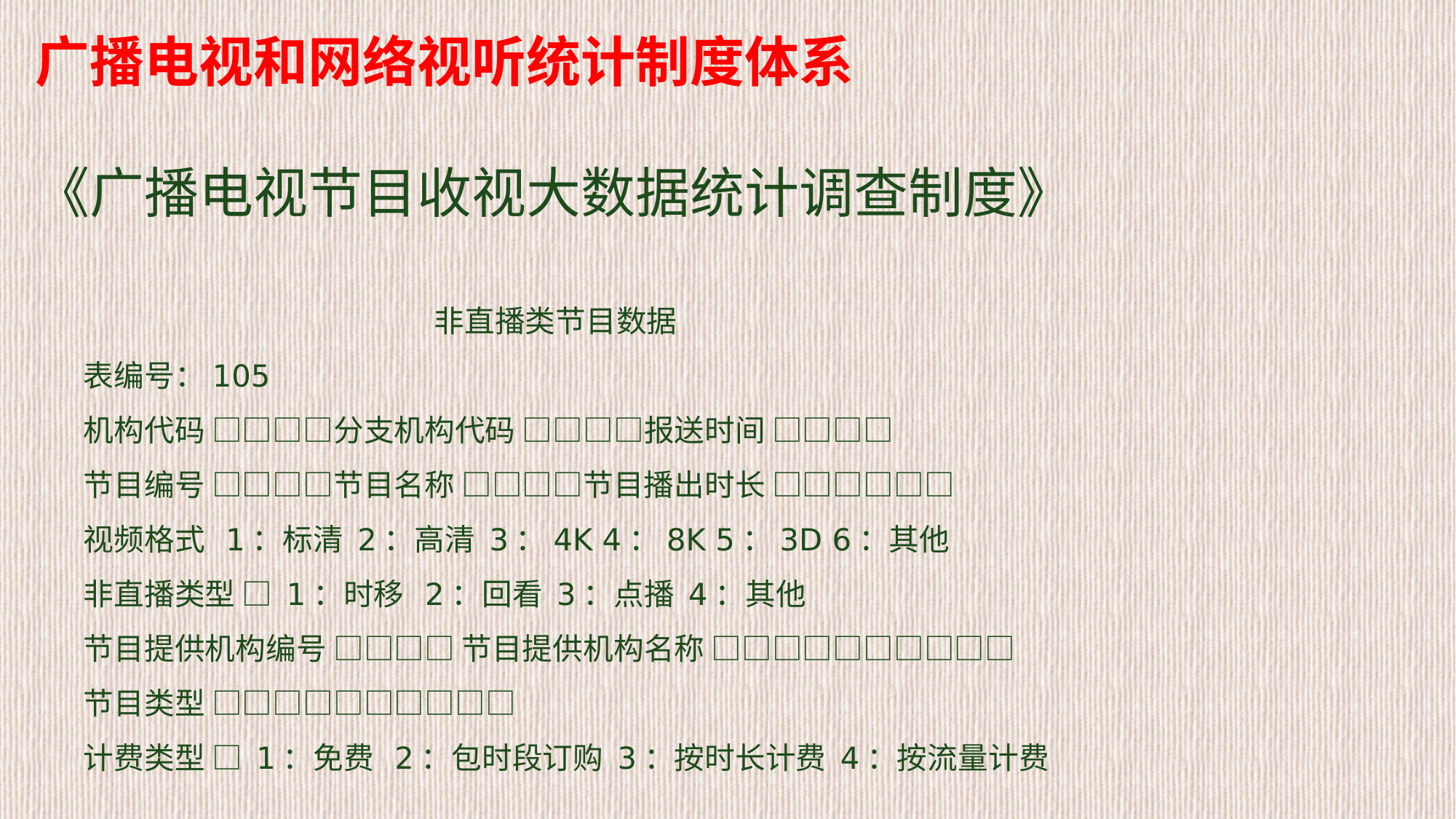

# 广播电视和网络视听统计制度体系 《广播电视节目收视大数据统计调查制度》
                                                   非直播类节目数据
表编号：105
机构代码 □□□□分支机构代码 □□□□报送时间 □□□□
节目编号 □□□□节目名称 □□□□节目播出时长 □□□□□□
视频格式  1：标清 2：高清 3：4K 4：8K 5：3D 6：其他
非直播类型 □ 1：时移  2：回看 3：点播 4：其他
节目提供机构编号 □□□□ 节目提供机构名称 □□□□□□□□□□
节目类型 □□□□□□□□□□
计费类型 □ 1：免费  2：包时段订购 3：按时长计费 4：按流量计费